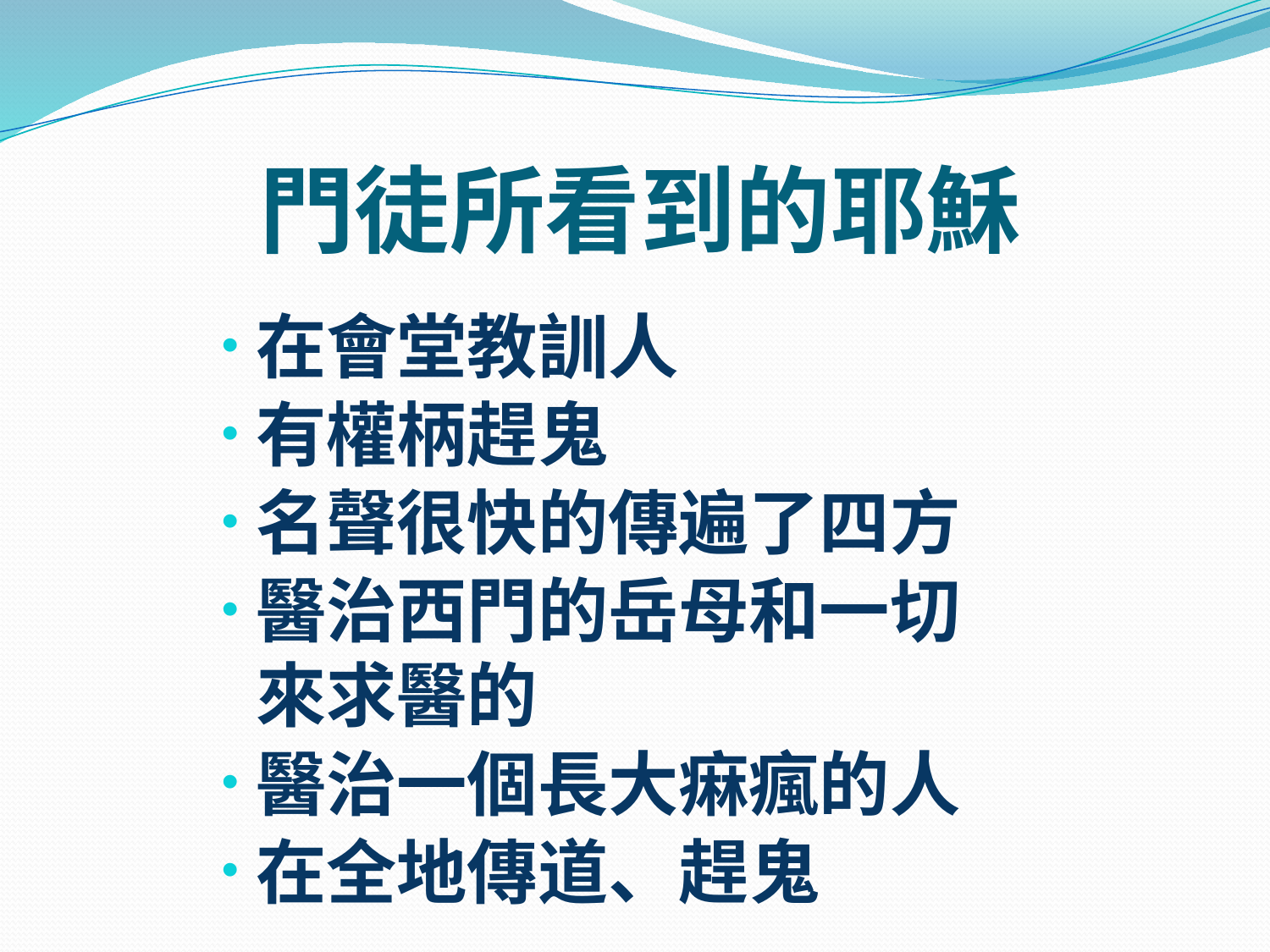

# 門徒所看到的耶穌
在會堂教訓人
有權柄趕鬼
名聲很快的傳遍了四方
醫治西門的岳母和一切來求醫的
醫治一個長大痳瘋的人
在全地傳道、趕鬼